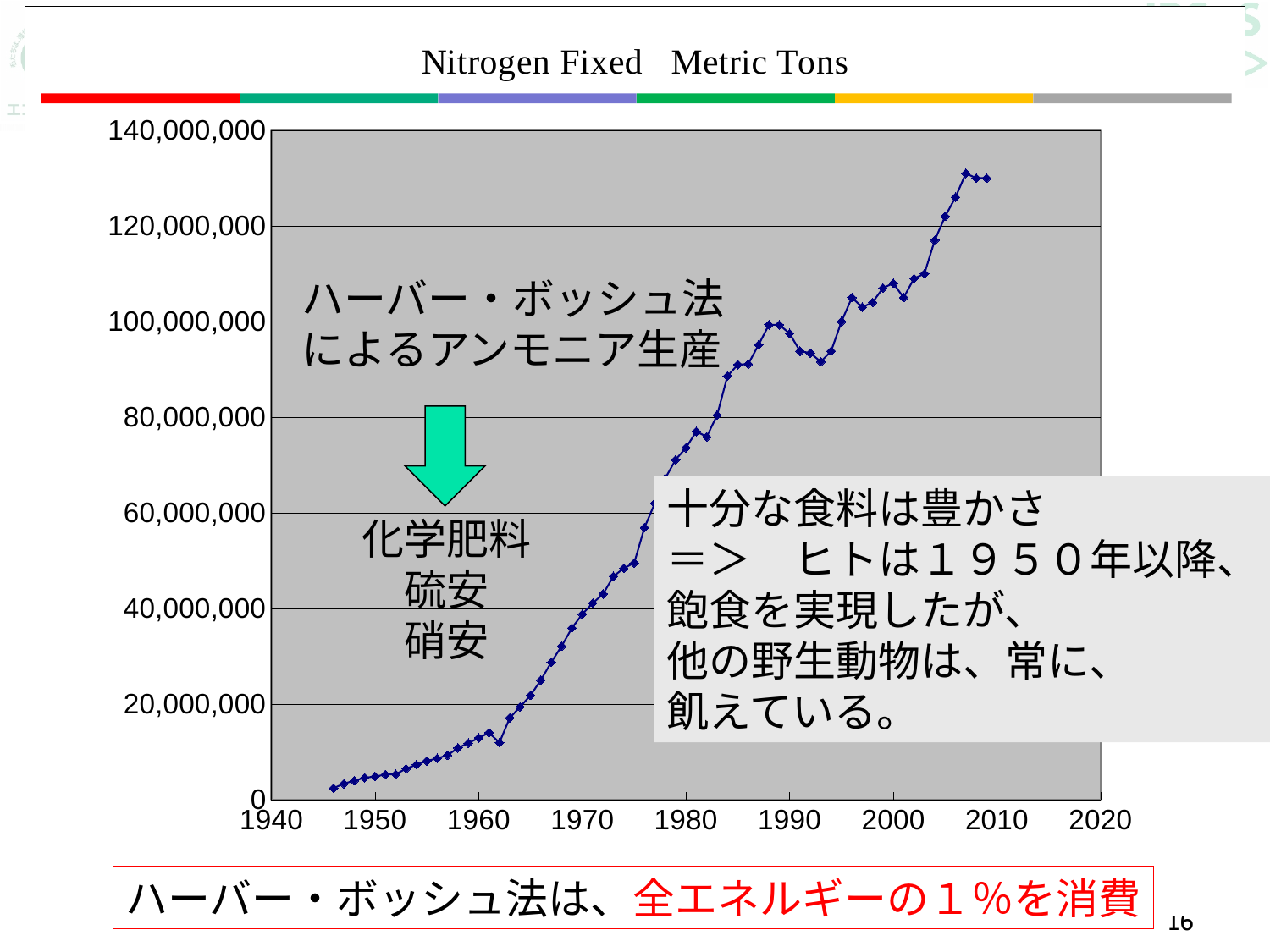

### Chart

| Category |  |
|---|---|
#

ハーバー・ボッシュ法
によるアンモニア生産

十分な食料は豊かさ
＝＞　ヒトは１９５０年以降、
飽食を実現したが、
他の野生動物は、常に、
飢えている。
化学肥料
　硫安
　硝安
ハーバー・ボッシュ法は、全エネルギーの１％を消費
16